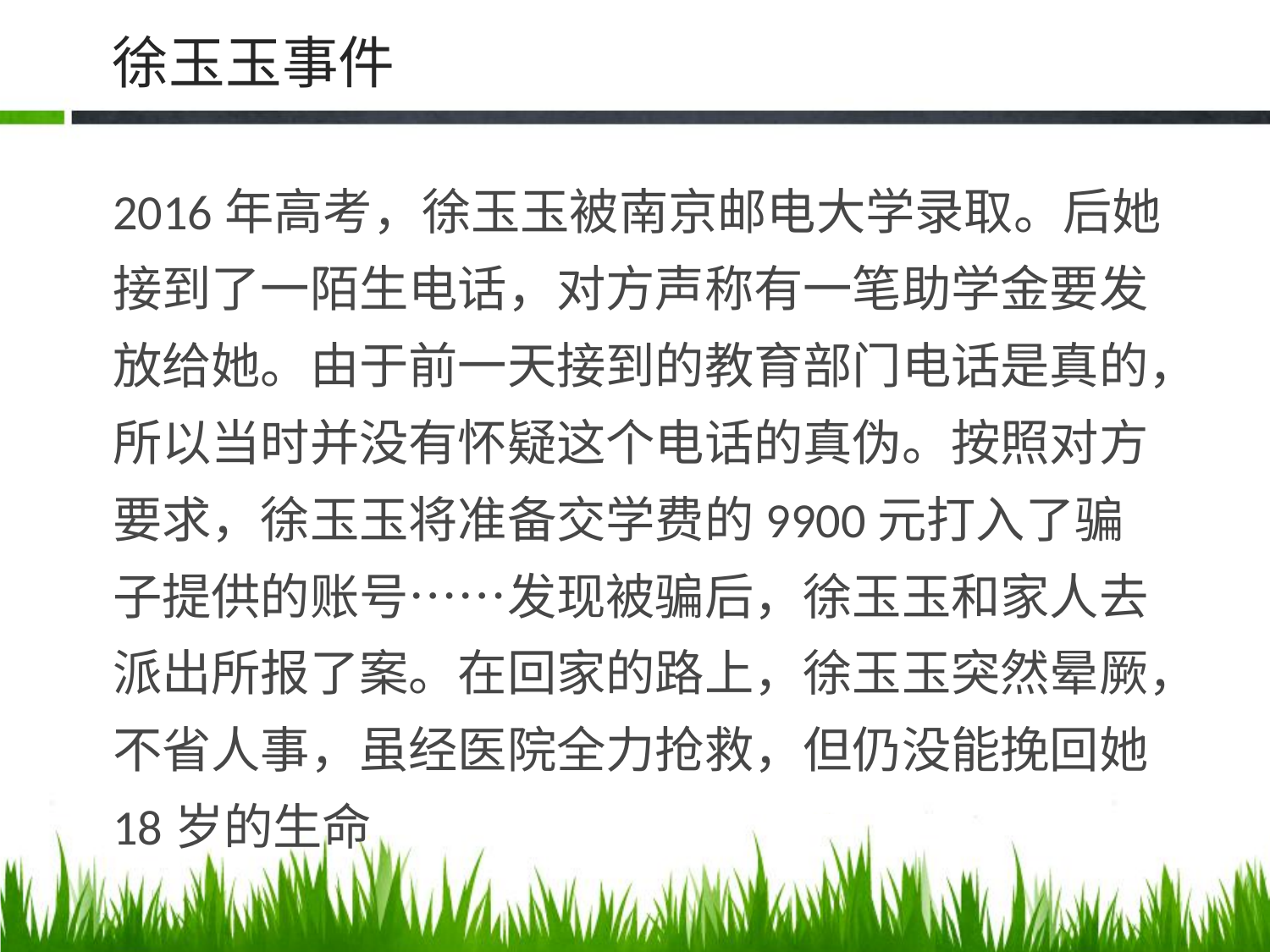

徐玉玉事件
# 2016年高考，徐玉玉被南京邮电大学录取。后她接到了一陌生电话，对方声称有一笔助学金要发放给她。由于前一天接到的教育部门电话是真的，所以当时并没有怀疑这个电话的真伪。按照对方要求，徐玉玉将准备交学费的9900元打入了骗子提供的账号……发现被骗后，徐玉玉和家人去派出所报了案。在回家的路上，徐玉玉突然晕厥，不省人事，虽经医院全力抢救，但仍没能挽回她18岁的生命